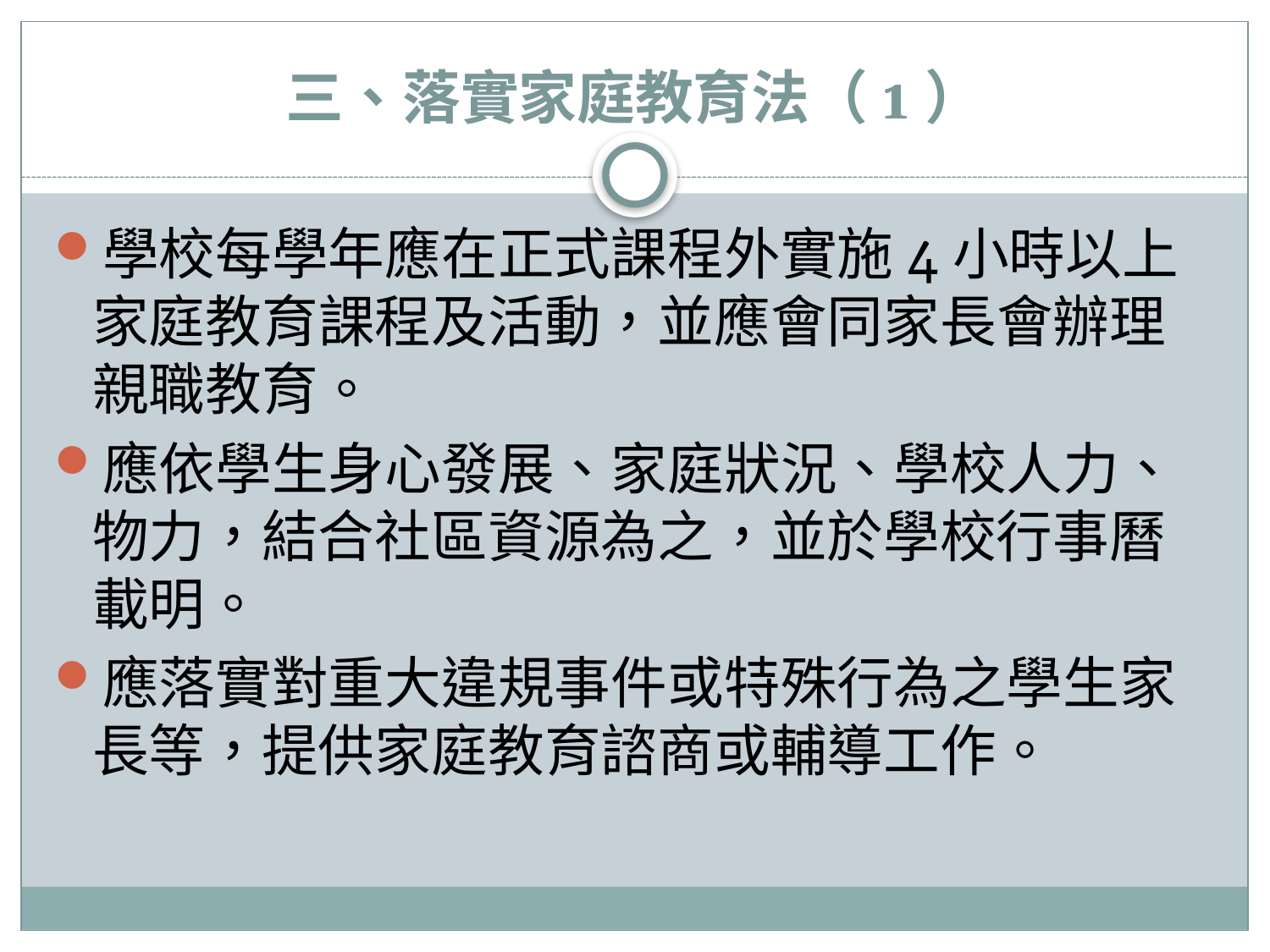

# 三、落實家庭教育法（1）
學校每學年應在正式課程外實施4小時以上家庭教育課程及活動，並應會同家長會辦理親職教育。
應依學生身心發展、家庭狀況、學校人力、物力，結合社區資源為之，並於學校行事曆載明。
應落實對重大違規事件或特殊行為之學生家長等，提供家庭教育諮商或輔導工作。